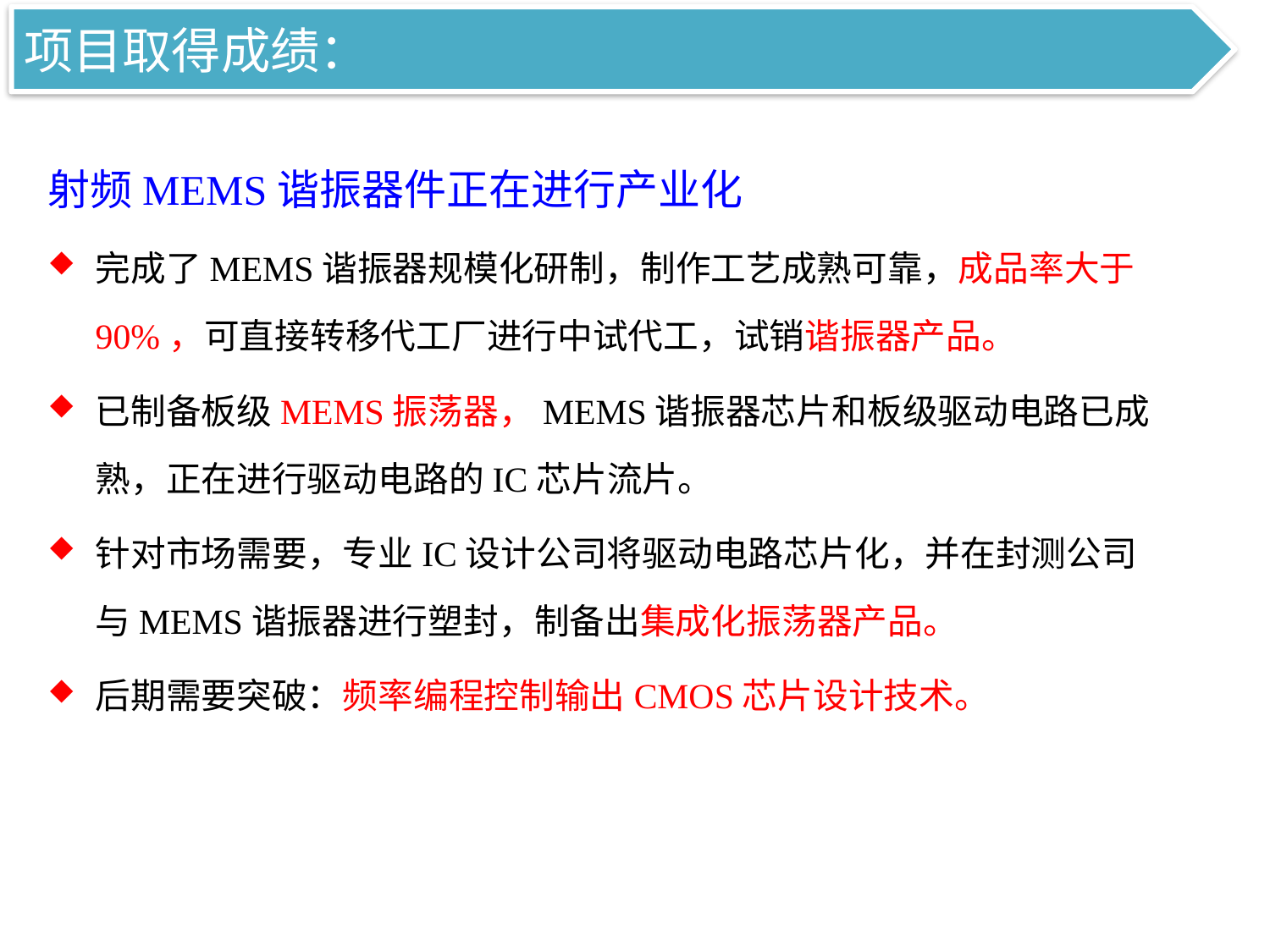

项目取得成绩：
射频MEMS谐振器件正在进行产业化
完成了MEMS谐振器规模化研制，制作工艺成熟可靠，成品率大于90%，可直接转移代工厂进行中试代工，试销谐振器产品。
已制备板级MEMS振荡器，MEMS谐振器芯片和板级驱动电路已成熟，正在进行驱动电路的IC芯片流片。
针对市场需要，专业IC设计公司将驱动电路芯片化，并在封测公司与MEMS谐振器进行塑封，制备出集成化振荡器产品。
后期需要突破：频率编程控制输出CMOS芯片设计技术。